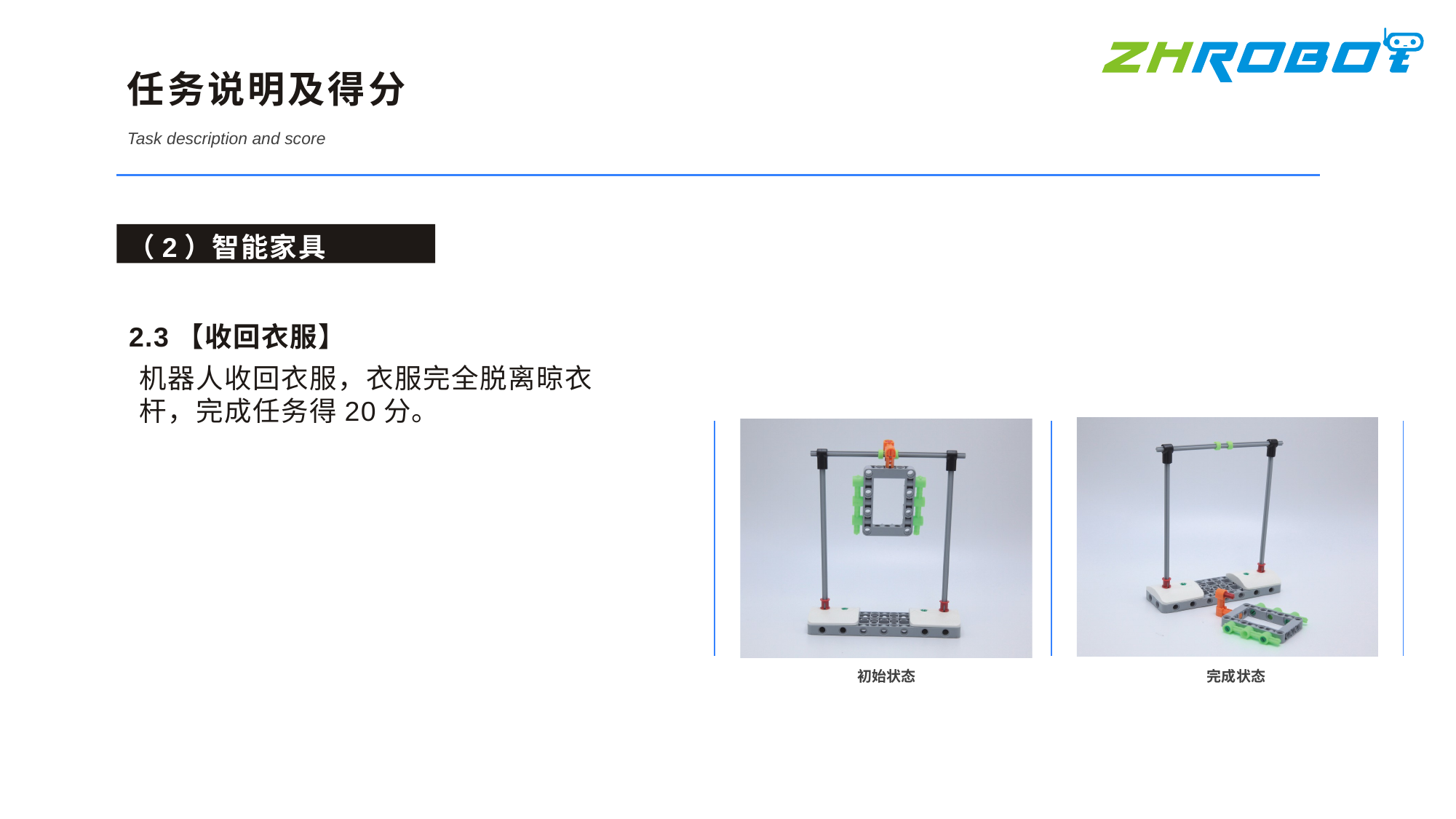

任务说明及得分
Task description and score

（2）智能家具
2.3【收回衣服】
机器人收回衣服，衣服完全脱离晾衣杆，完成任务得20分。

初始状态
完成状态